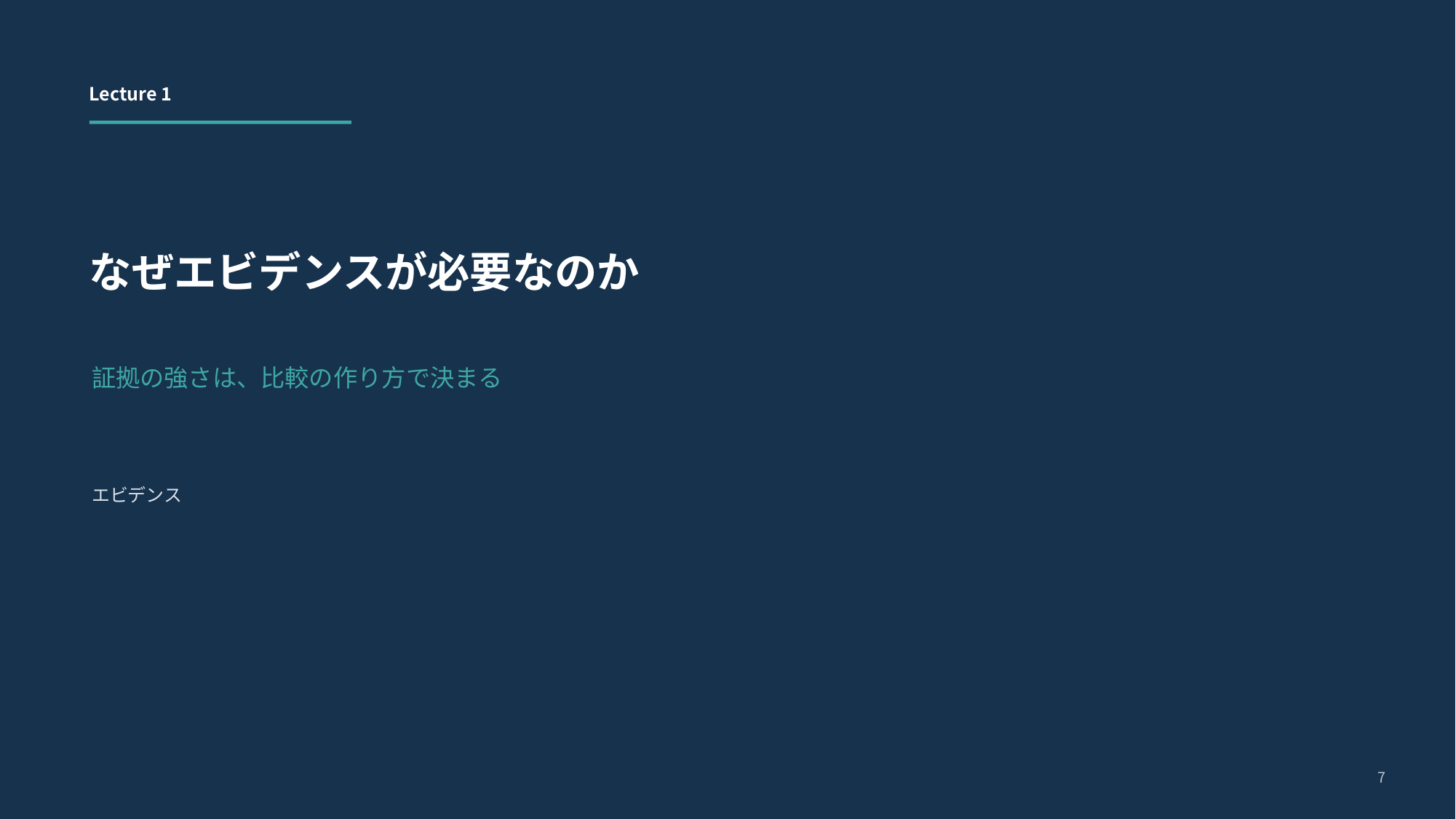

Lecture 1

なぜエビデンスが必要なのか
証拠の強さは、比較の作り方で決まる
エビデンス
7